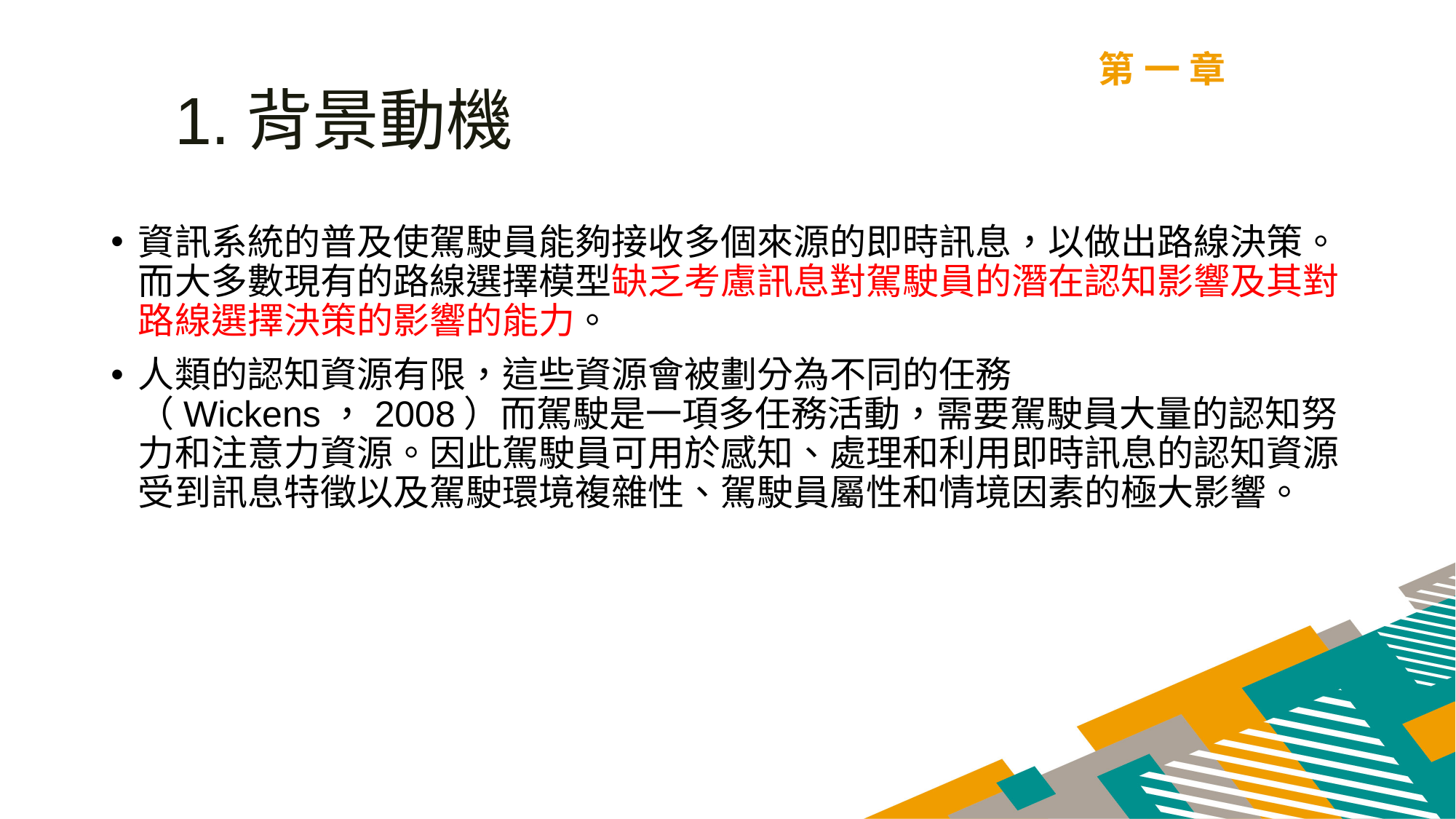

第一章
1.背景動機
資訊系統的普及使駕駛員能夠接收多個來源的即時訊息，以做出路線決策。而大多數現有的路線選擇模型缺乏考慮訊息對駕駛員的潛在認知影響及其對路線選擇決策的影響的能力。
人類的認知資源有限，這些資源會被劃分為不同的任務（Wickens，2008）而駕駛是一項多任務活動，需要駕駛員大量的認知努力和注意力資源。因此駕駛員可用於感知、處理和利用即時訊息的認知資源受到訊息特徵以及駕駛環境複雜性、駕駛員屬性和情境因素的極大影響。